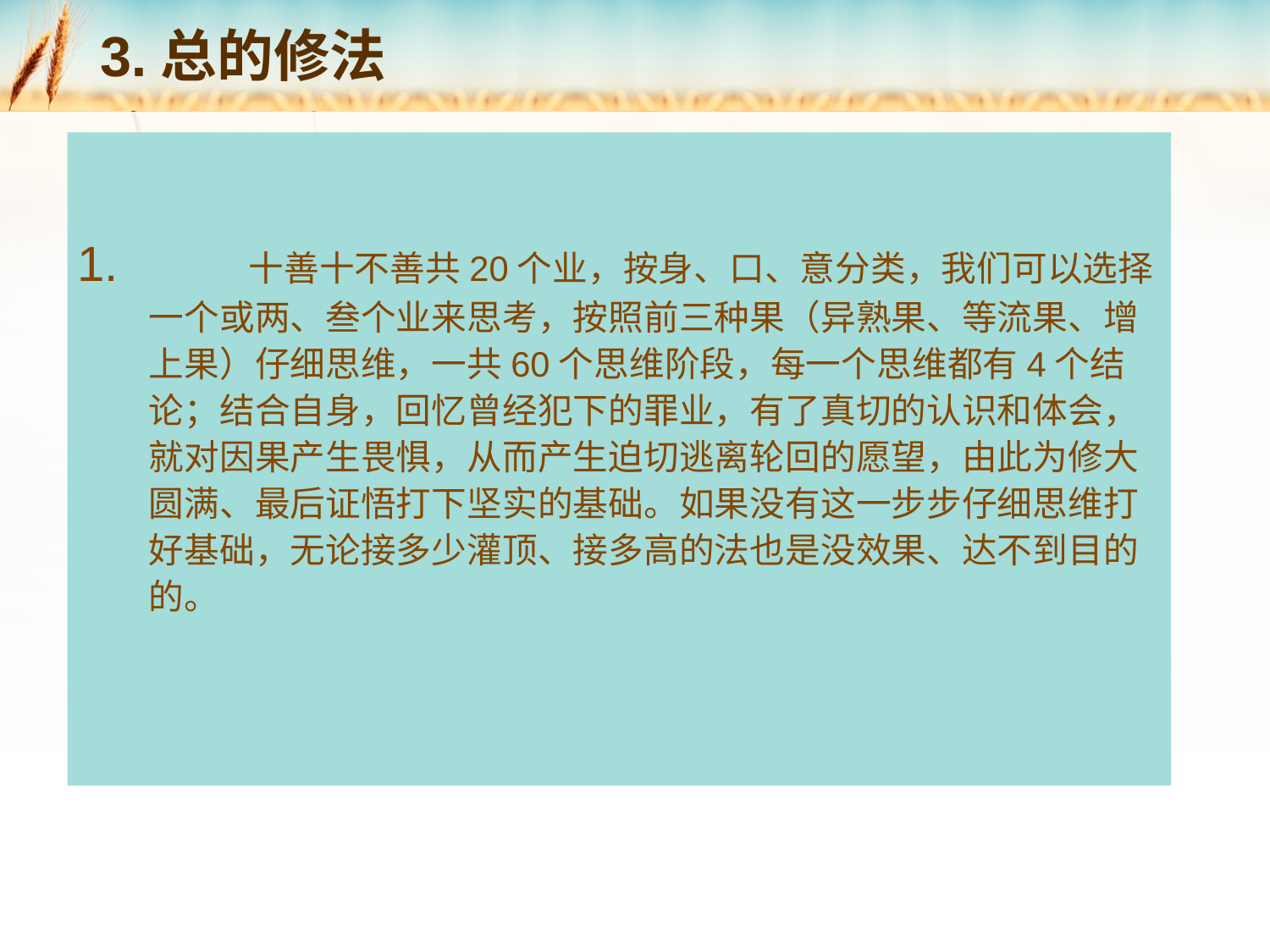

# 3.总的修法

        十善十不善共20个业，按身、口、意分类，我们可以选择一个或两、叁个业来思考，按照前三种果（异熟果、等流果、增上果）仔细思维，一共60个思维阶段，每一个思维都有4个结论；结合自身，回忆曾经犯下的罪业，有了真切的认识和体会，就对因果产生畏惧，从而产生迫切逃离轮回的愿望，由此为修大圆满、最后证悟打下坚实的基础。如果没有这一步步仔细思维打好基础，无论接多少灌顶、接多高的法也是没效果、达不到目的的。